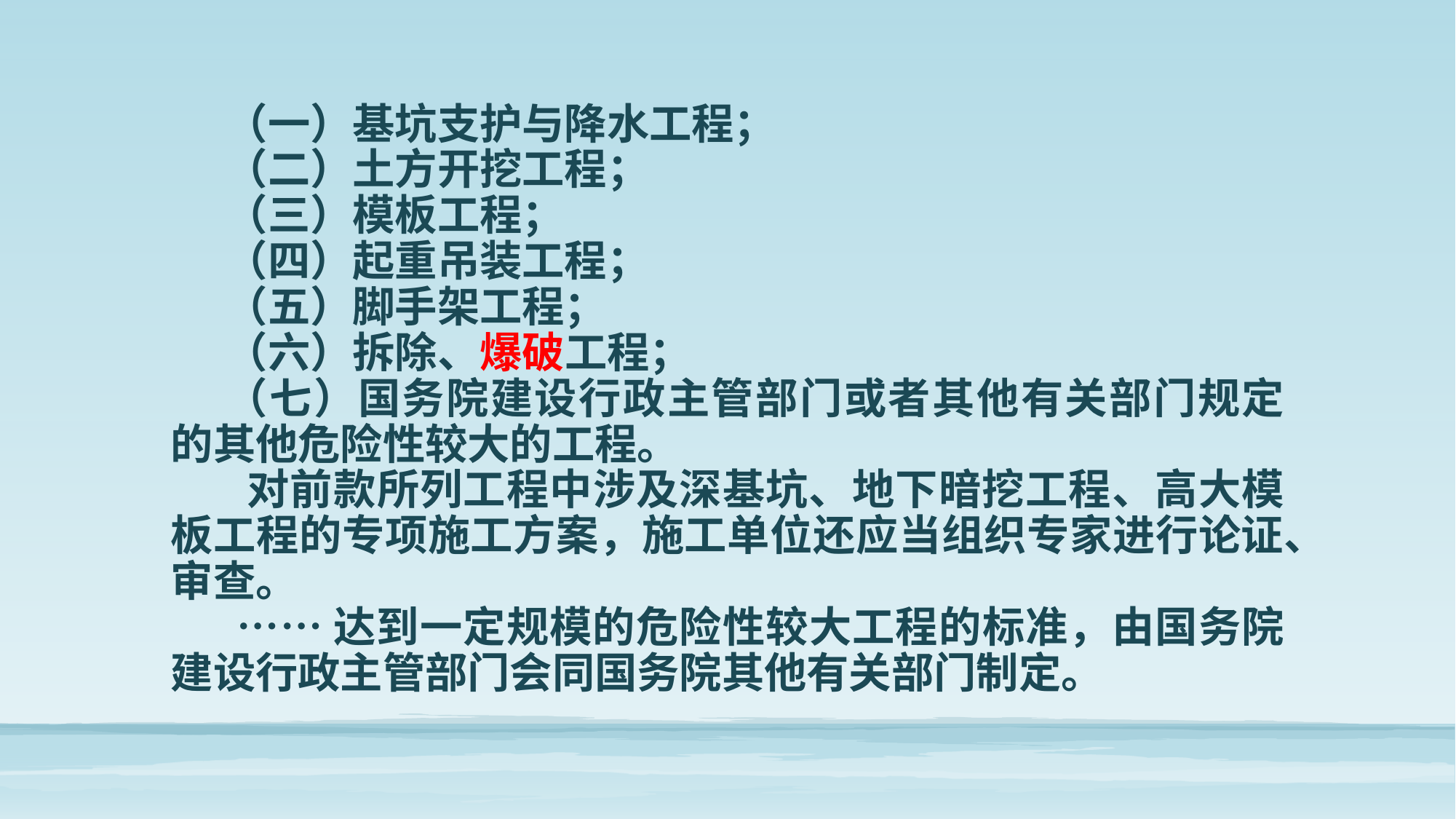

（一）基坑支护与降水工程；
（二）土方开挖工程；
（三）模板工程；
（四）起重吊装工程；
（五）脚手架工程；
（六）拆除、爆破工程；
（七）国务院建设行政主管部门或者其他有关部门规定的其他危险性较大的工程。
 对前款所列工程中涉及深基坑、地下暗挖工程、高大模板工程的专项施工方案，施工单位还应当组织专家进行论证、审查。
 ……达到一定规模的危险性较大工程的标准，由国务院建设行政主管部门会同国务院其他有关部门制定。